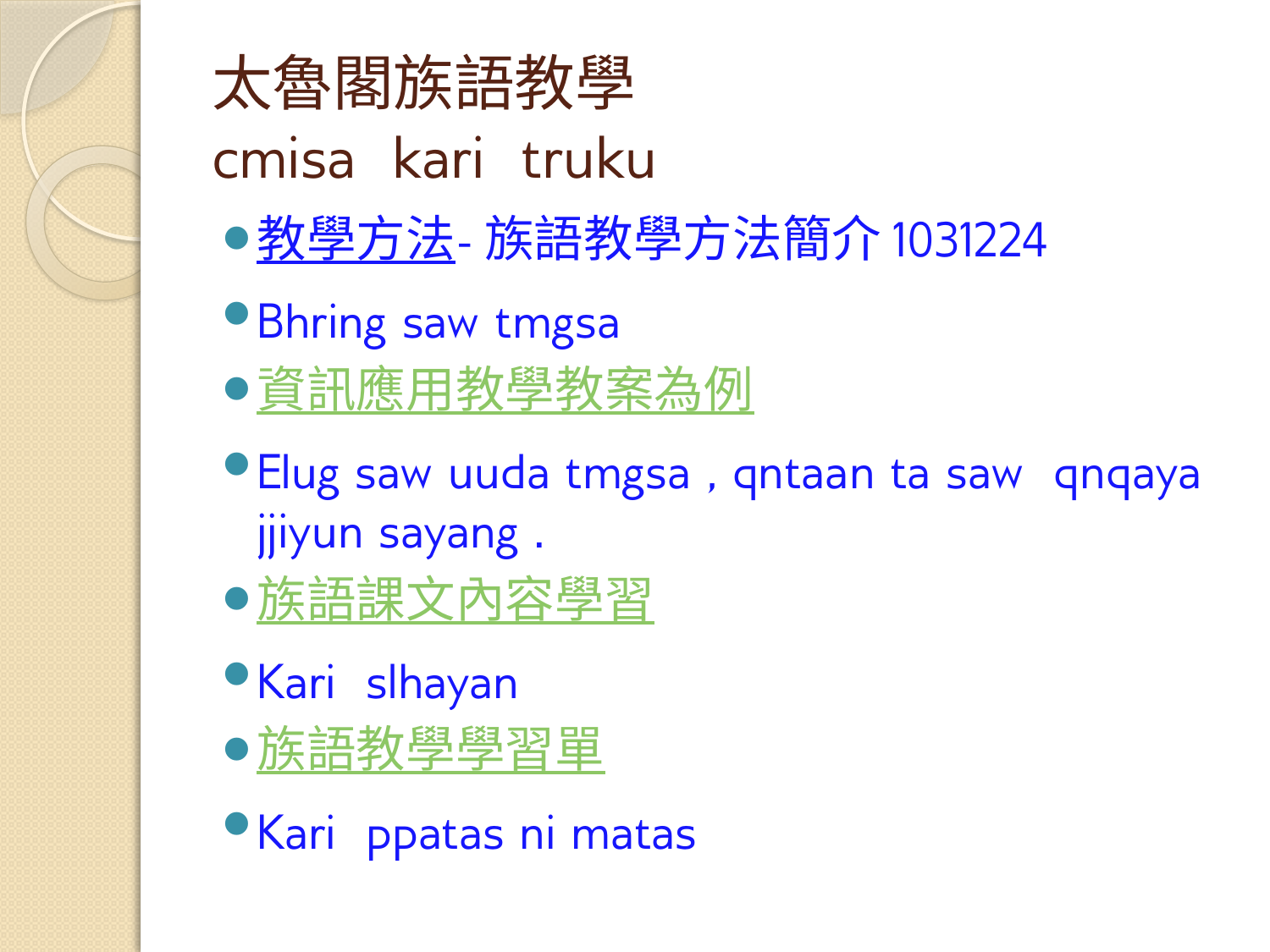

# 太魯閣族語教學 cmisa  kari  truku
教學方法-族語教學方法簡介1031224
Bhring saw tmgsa
資訊應用教學教案為例
Elug saw uuda tmgsa , qntaan ta saw  qnqaya jjiyun sayang .
族語課文內容學習
Kari  slhayan
族語教學學習單
Kari  ppatas ni matas